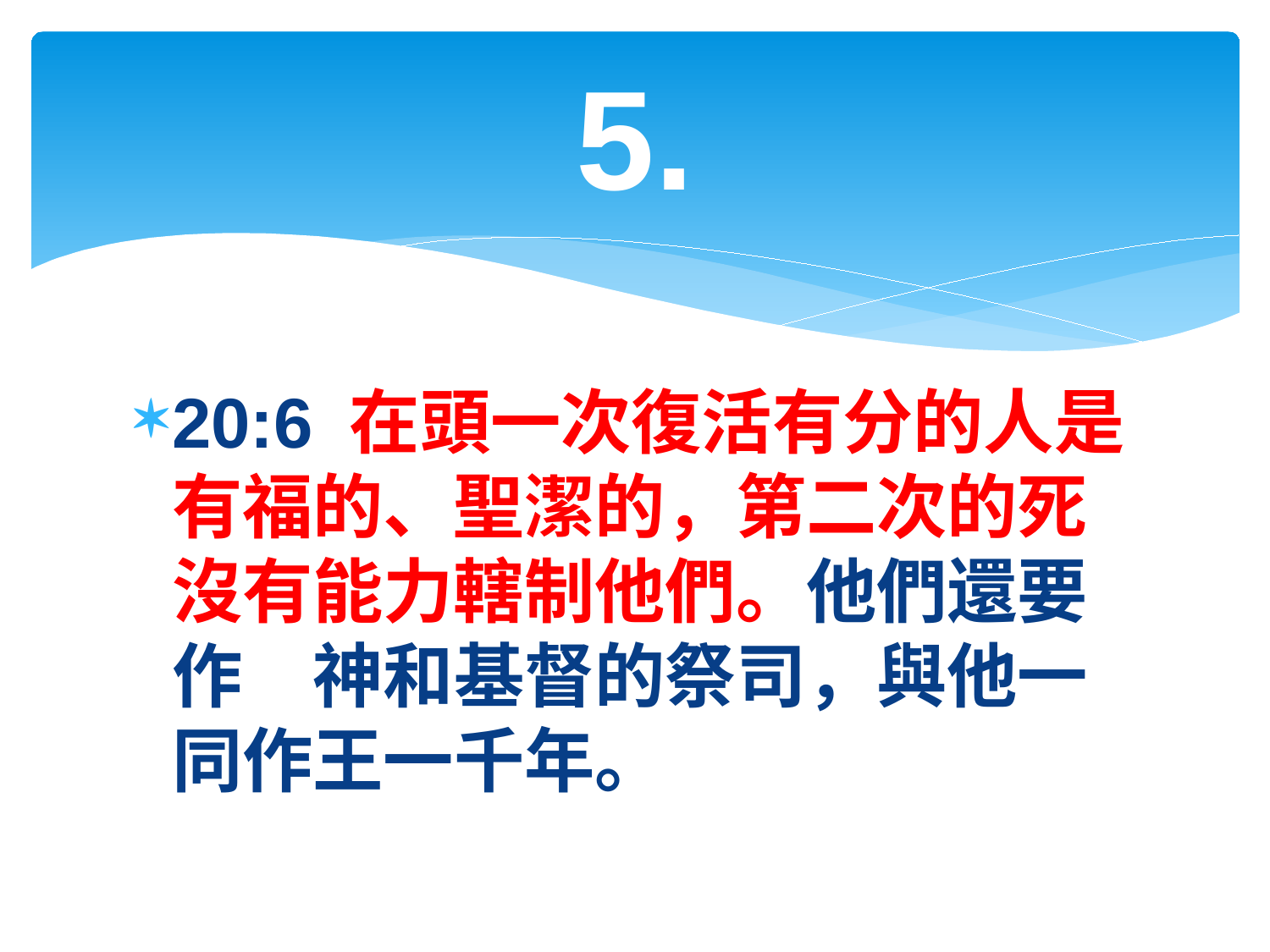

# 5.
20:6 在頭一次復活有分的人是有福的、聖潔的，第二次的死沒有能力轄制他們。他們還要作　神和基督的祭司，與他一同作王一千年。